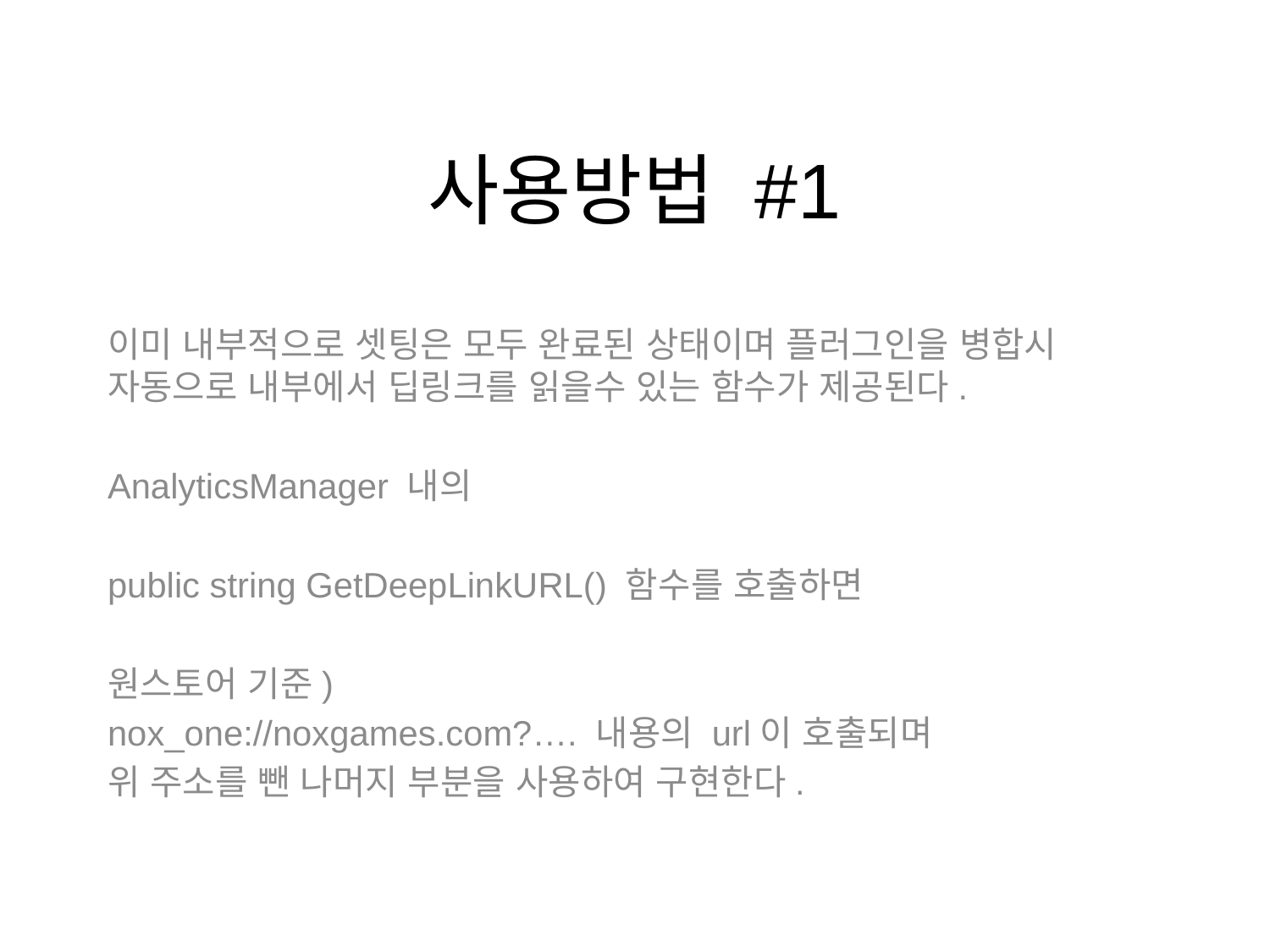

# 사용방법 #1
이미 내부적으로 셋팅은 모두 완료된 상태이며 플러그인을 병합시 자동으로 내부에서 딥링크를 읽을수 있는 함수가 제공된다.

AnalyticsManager 내의

public string GetDeepLinkURL() 함수를 호출하면

원스토어 기준)
nox_one://noxgames.com?…. 내용의 url이 호출되며
위 주소를 뺀 나머지 부분을 사용하여 구현한다.